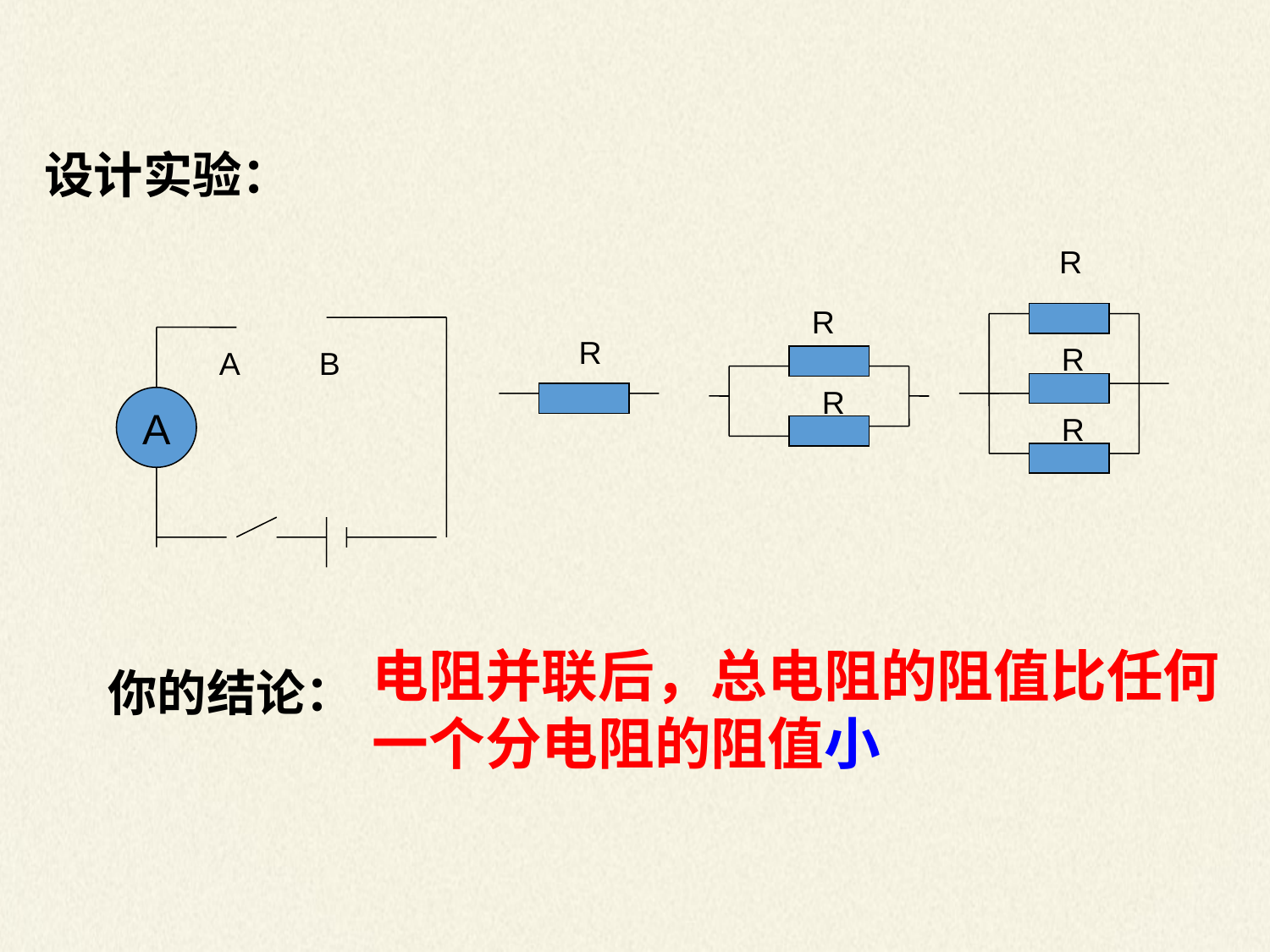

设计实验：
R

R

R

R

R

A
B
A

R

电阻并联后，总电阻的阻值比任何
一个分电阻的阻值小
你的结论：